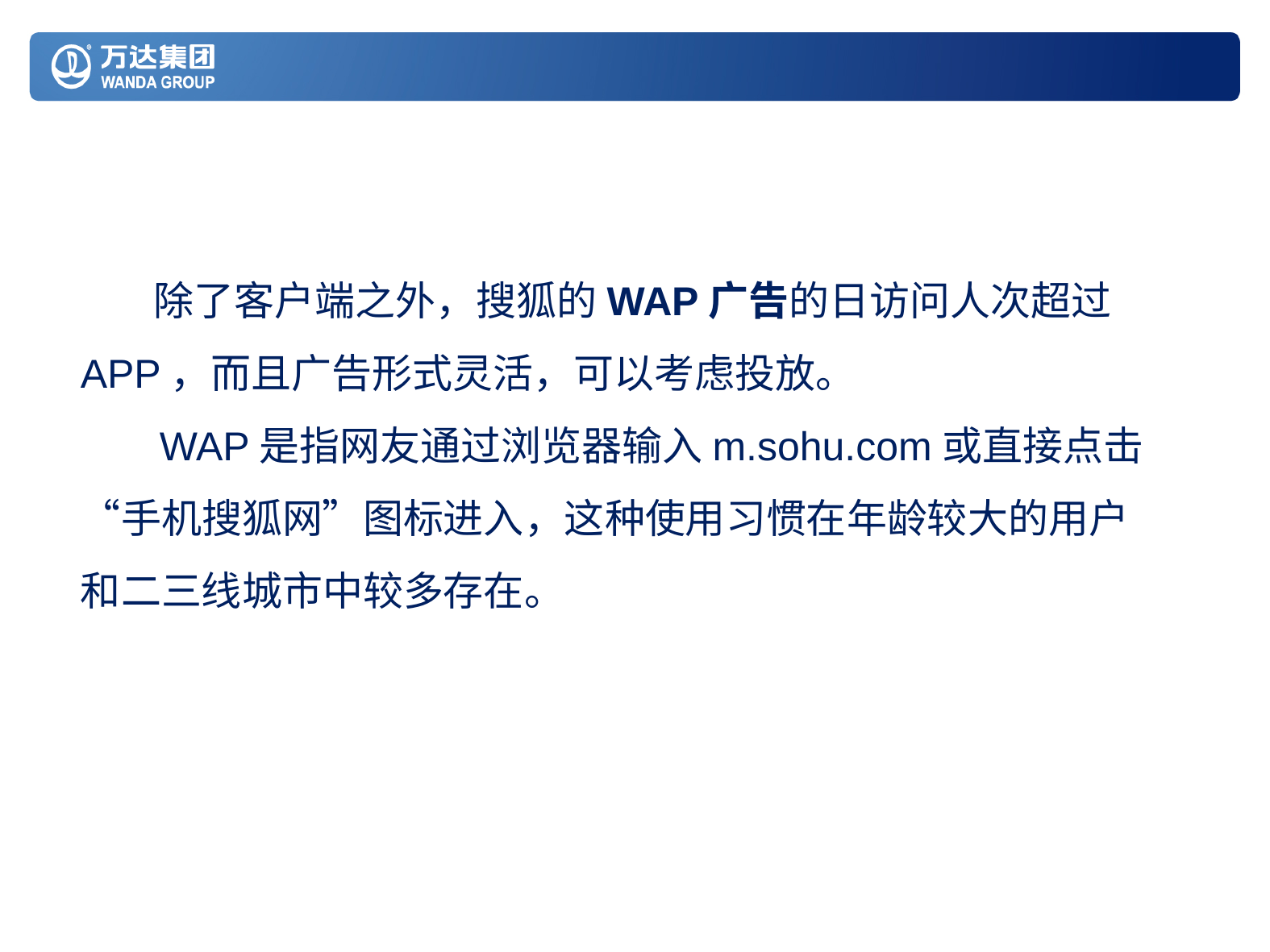

除了客户端之外，搜狐的WAP广告的日访问人次超过APP，而且广告形式灵活，可以考虑投放。
       WAP是指网友通过浏览器输入m.sohu.com或直接点击“手机搜狐网”图标进入，这种使用习惯在年龄较大的用户和二三线城市中较多存在。